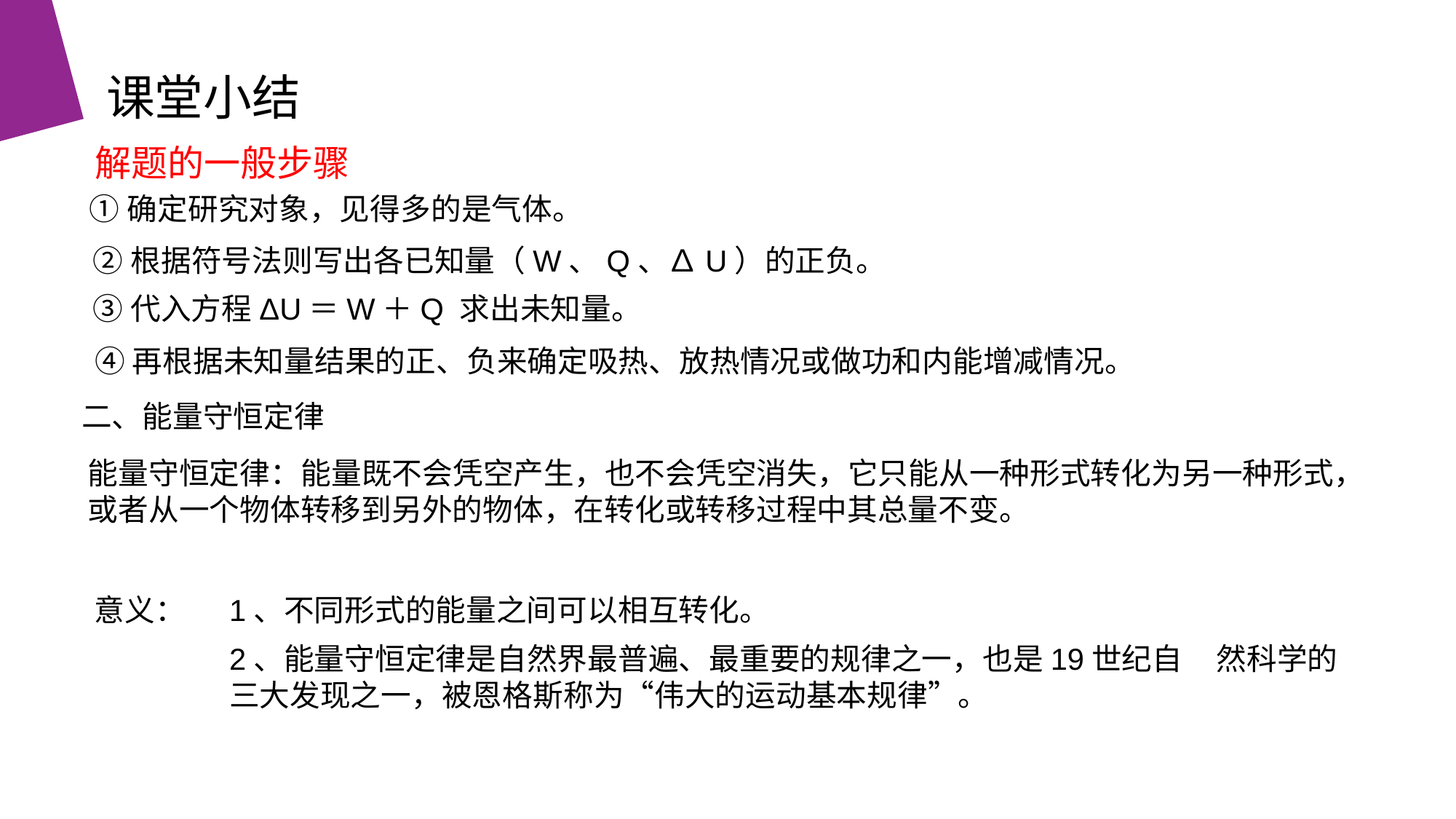

课堂小结
解题的一般步骤
①确定研究对象，见得多的是气体。
②根据符号法则写出各已知量（W、Q、∆U）的正负。
③代入方程ΔU＝W＋Q 求出未知量。
④再根据未知量结果的正、负来确定吸热、放热情况或做功和内能增减情况。
二、能量守恒定律
能量守恒定律：能量既不会凭空产生，也不会凭空消失，它只能从一种形式转化为另一种形式，或者从一个物体转移到另外的物体，在转化或转移过程中其总量不变。
意义：
1、不同形式的能量之间可以相互转化。
2、能量守恒定律是自然界最普遍、最重要的规律之一，也是19世纪自     然科学的三大发现之一，被恩格斯称为“伟大的运动基本规律”。